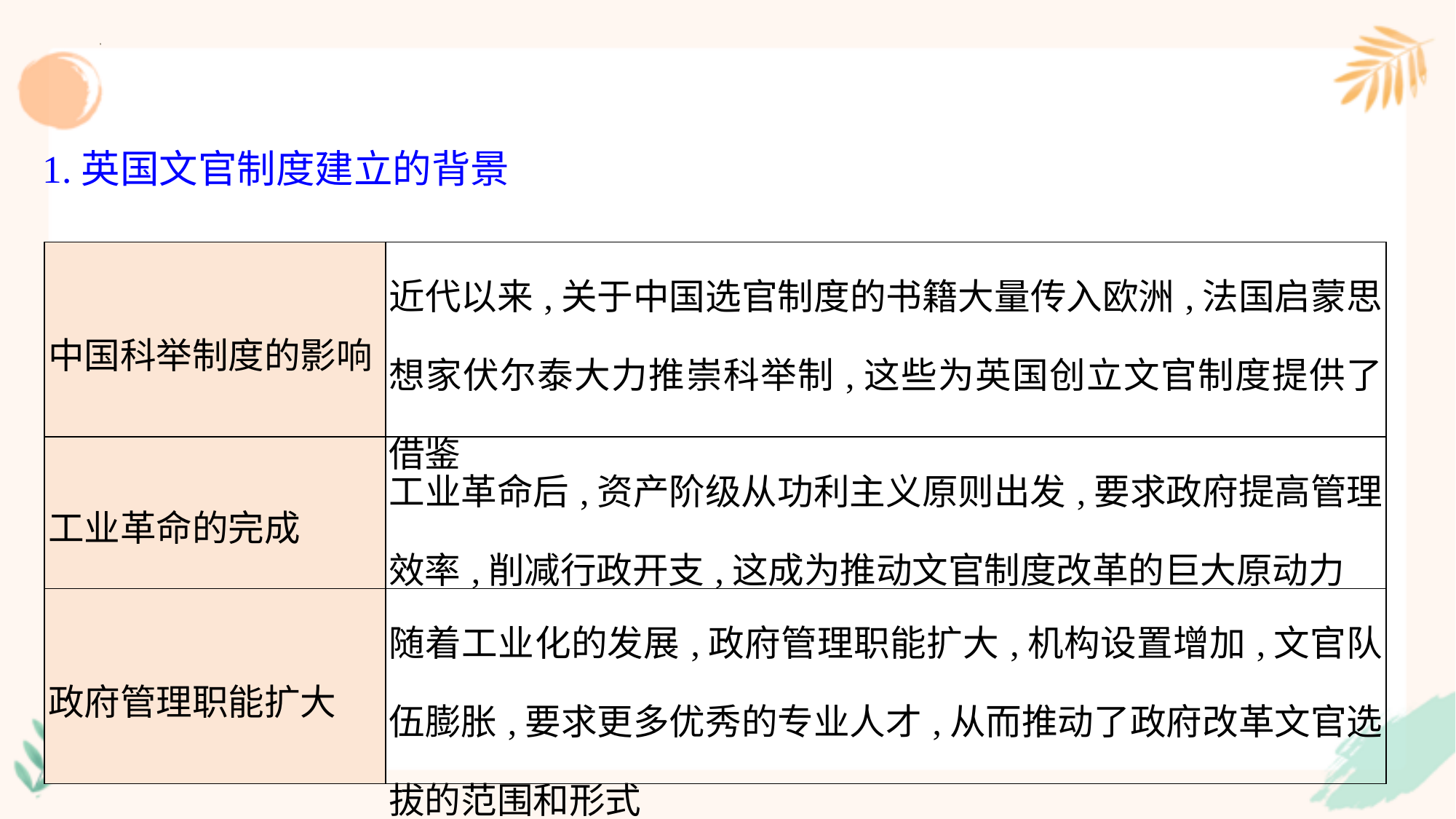

1.英国文官制度建立的背景
| 中国科举制度的影响 | 近代以来,关于中国选官制度的书籍大量传入欧洲,法国启蒙思想家伏尔泰大力推崇科举制,这些为英国创立文官制度提供了借鉴 |
| --- | --- |
| 工业革命的完成 | 工业革命后,资产阶级从功利主义原则出发,要求政府提高管理效率,削减行政开支,这成为推动文官制度改革的巨大原动力 |
| 政府管理职能扩大 | 随着工业化的发展,政府管理职能扩大,机构设置增加,文官队伍膨胀,要求更多优秀的专业人才,从而推动了政府改革文官选拔的范围和形式 |